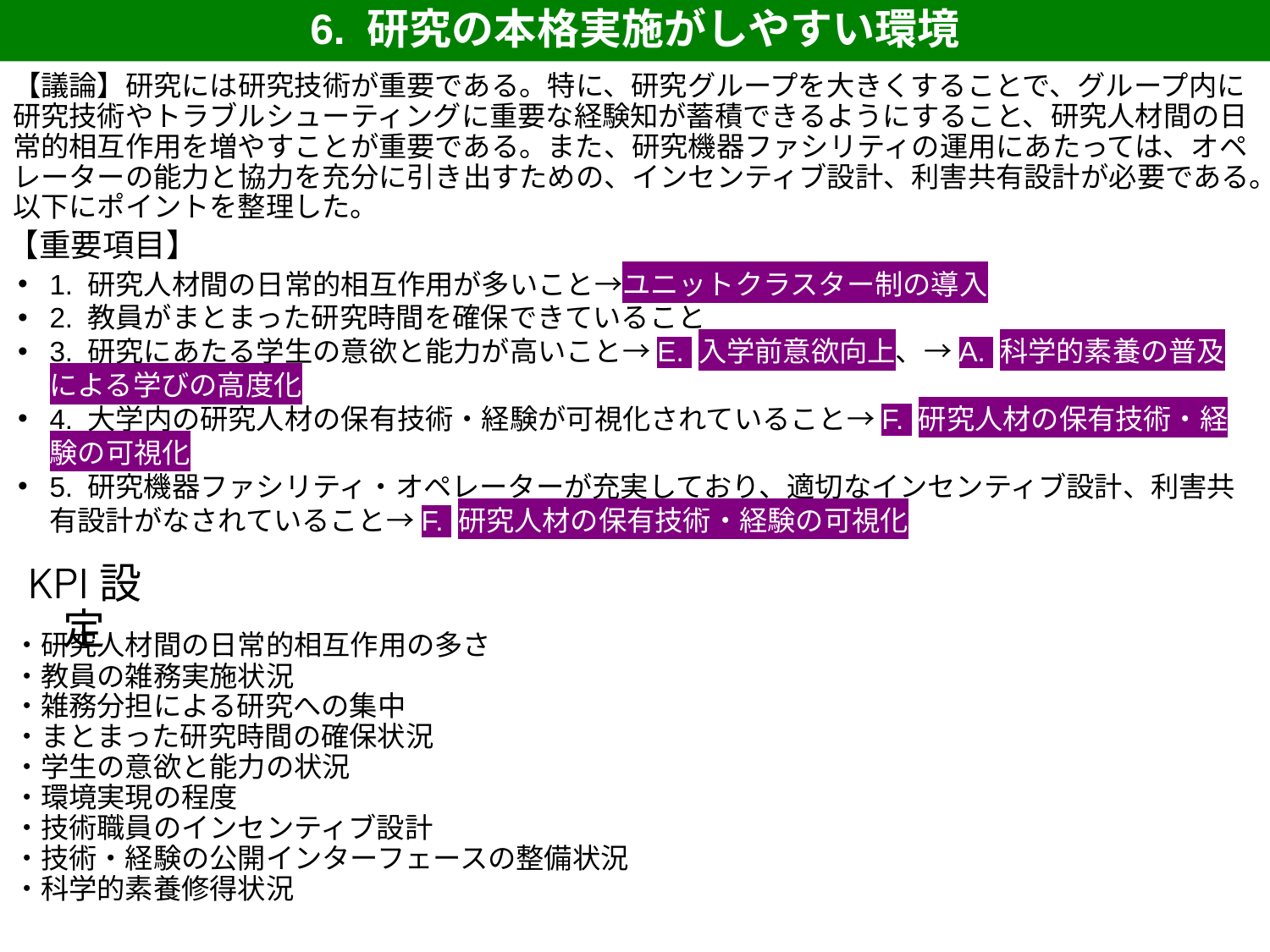

6. 研究の本格実施がしやすい環境
【議論】研究には研究技術が重要である。特に、研究グループを大きくすることで、グループ内に研究技術やトラブルシューティングに重要な経験知が蓄積できるようにすること、研究人材間の日常的相互作用を増やすことが重要である。また、研究機器ファシリティの運用にあたっては、オペレーターの能力と協力を充分に引き出すための、インセンティブ設計、利害共有設計が必要である。以下にポイントを整理した。
【重要項目】
1. 研究人材間の日常的相互作用が多いこと→ユニットクラスター制の導入
2. 教員がまとまった研究時間を確保できていること
3. 研究にあたる学生の意欲と能力が高いこと→E. 入学前意欲向上、→A. 科学的素養の普及による学びの高度化
4. 大学内の研究人材の保有技術・経験が可視化されていること→F. 研究人材の保有技術・経験の可視化
5. 研究機器ファシリティ・オペレーターが充実しており、適切なインセンティブ設計、利害共有設計がなされていること→F. 研究人材の保有技術・経験の可視化
KPI設定
・研究人材間の日常的相互作用の多さ
・教員の雑務実施状況
・雑務分担による研究への集中
・まとまった研究時間の確保状況
・学生の意欲と能力の状況
・環境実現の程度
・技術職員のインセンティブ設計
・技術・経験の公開インターフェースの整備状況
・科学的素養修得状況